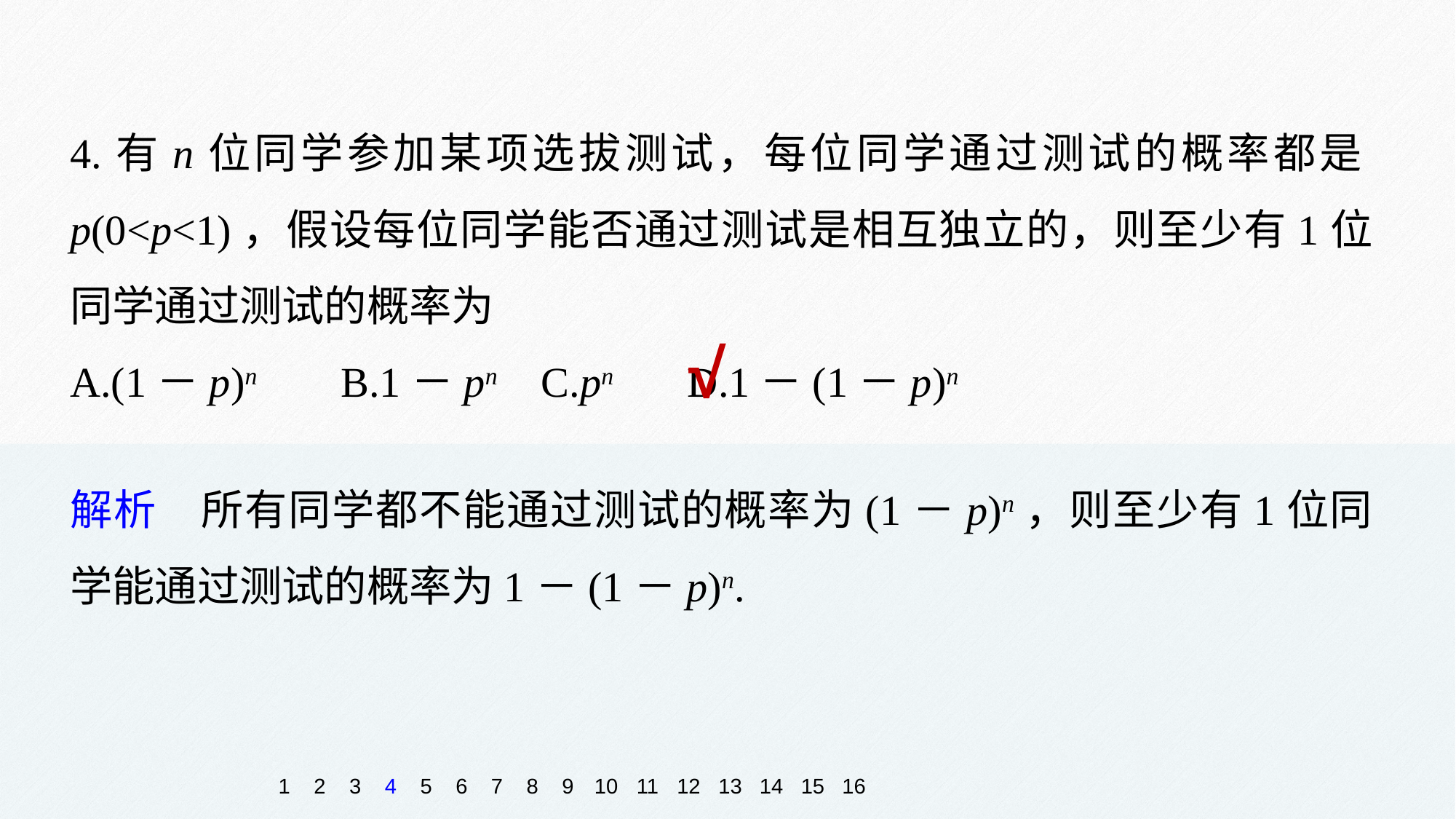

4.有n位同学参加某项选拔测试，每位同学通过测试的概率都是p(0<p<1)，假设每位同学能否通过测试是相互独立的，则至少有1位同学通过测试的概率为
A.(1－p)n  	     B.1－pn          C.pn       D.1－(1－p)n
√
解析　所有同学都不能通过测试的概率为(1－p)n，则至少有1位同学能通过测试的概率为1－(1－p)n.
1
2
3
4
5
6
7
8
9
10
11
12
13
14
15
16